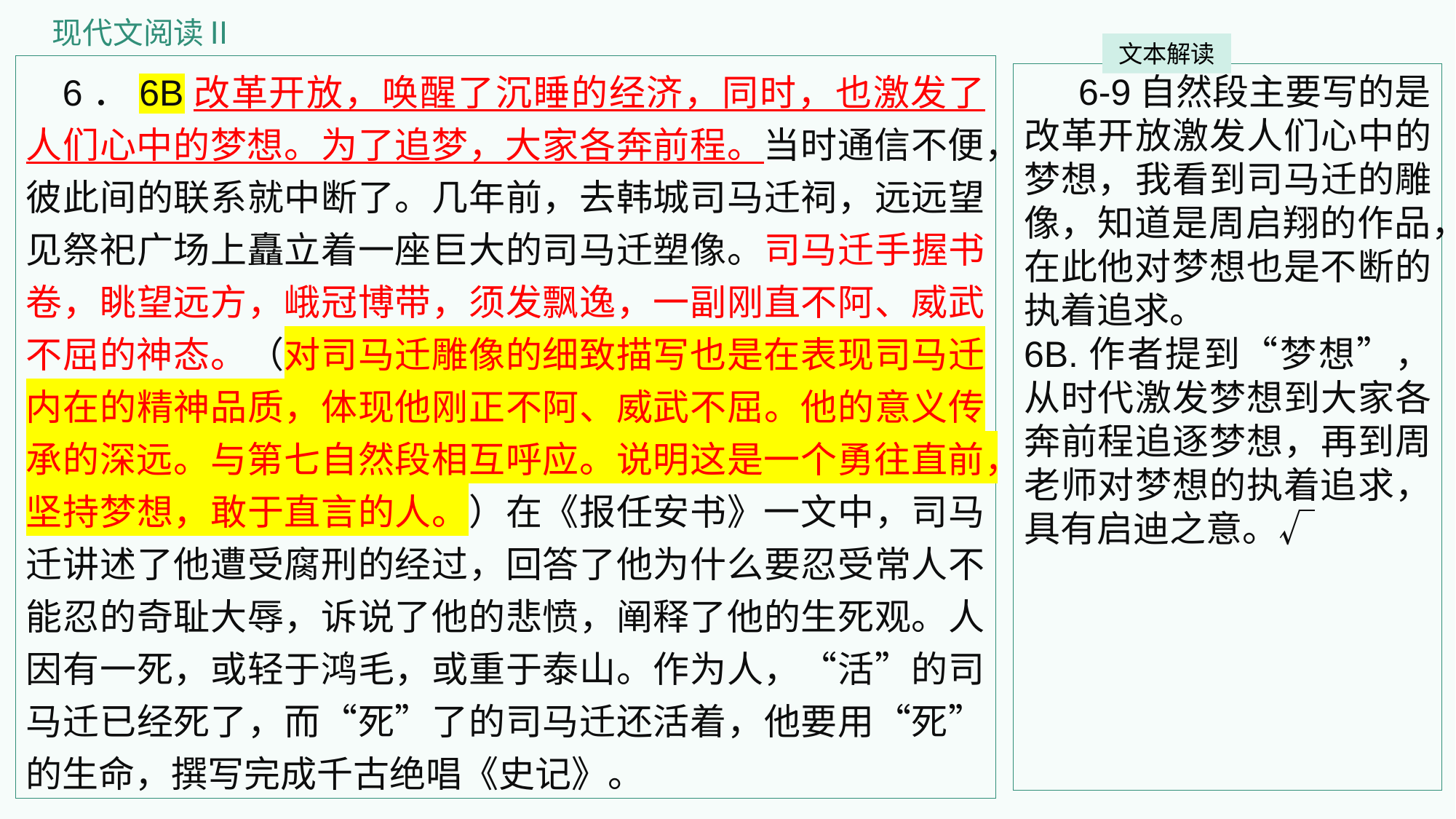

现代文阅读Ⅱ
文本解读
6．6B改革开放，唤醒了沉睡的经济，同时，也激发了人们心中的梦想。为了追梦，大家各奔前程。当时通信不便，彼此间的联系就中断了。几年前，去韩城司马迁祠，远远望见祭祀广场上矗立着一座巨大的司马迁塑像。司马迁手握书卷，眺望远方，峨冠博带，须发飘逸，一副刚直不阿、威武不屈的神态。（对司马迁雕像的细致描写也是在表现司马迁内在的精神品质，体现他刚正不阿、威武不屈。他的意义传承的深远。与第七自然段相互呼应。说明这是一个勇往直前，坚持梦想，敢于直言的人。）在《报任安书》一文中，司马迁讲述了他遭受腐刑的经过，回答了他为什么要忍受常人不能忍的奇耻大辱，诉说了他的悲愤，阐释了他的生死观。人因有一死，或轻于鸿毛，或重于泰山。作为人，“活”的司马迁已经死了，而“死”了的司马迁还活着，他要用“死”的生命，撰写完成千古绝唱《史记》。
6-9自然段主要写的是改革开放激发人们心中的梦想，我看到司马迁的雕像，知道是周启翔的作品，在此他对梦想也是不断的执着追求。
6B.作者提到“梦想”，从时代激发梦想到大家各奔前程追逐梦想，再到周老师对梦想的执着追求，具有启迪之意。√